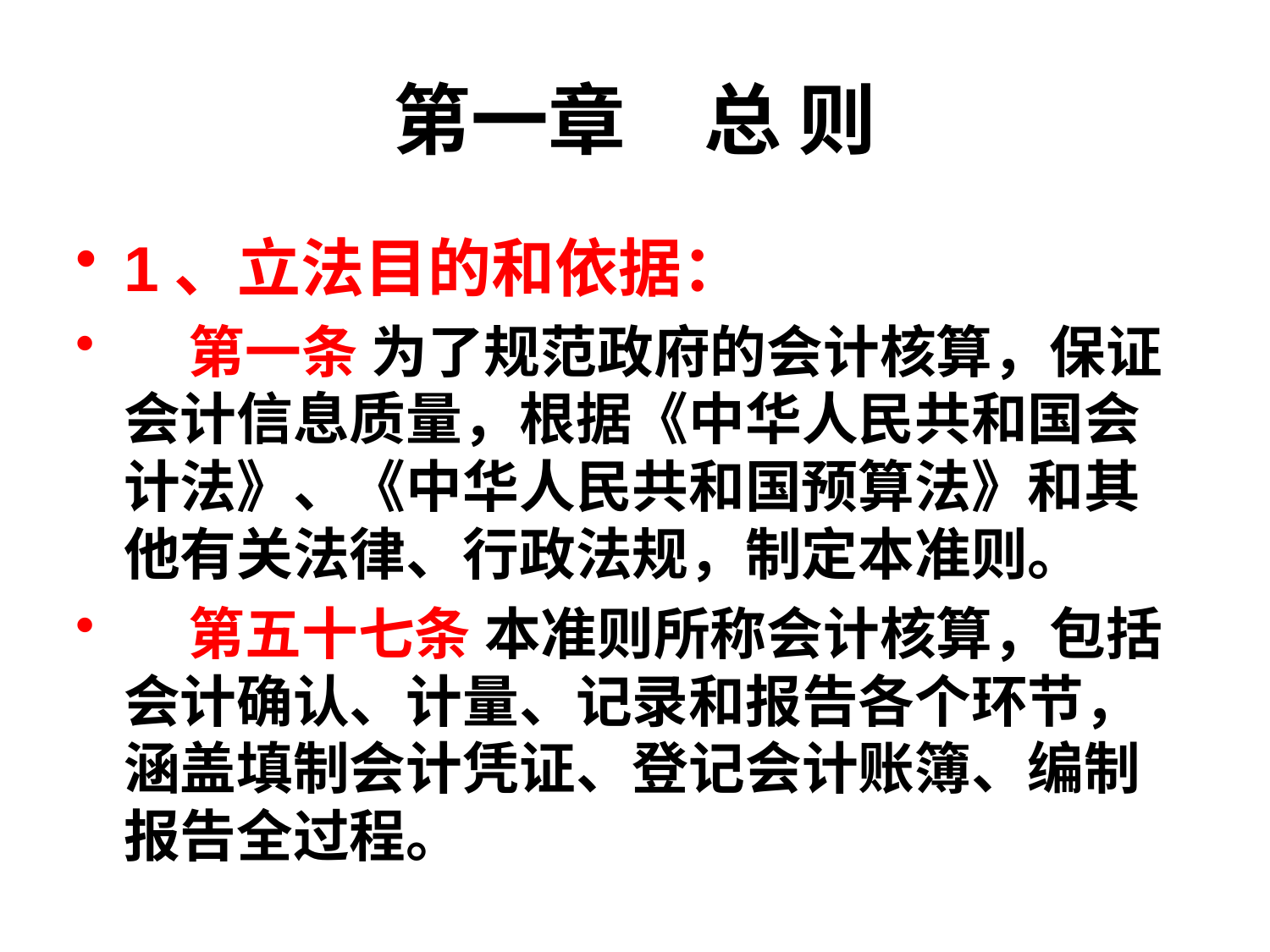

# 第一章　总 则
1、立法目的和依据：
    第一条 为了规范政府的会计核算，保证会计信息质量，根据《中华人民共和国会计法》、《中华人民共和国预算法》和其他有关法律、行政法规，制定本准则。
    第五十七条 本准则所称会计核算，包括会计确认、计量、记录和报告各个环节，涵盖填制会计凭证、登记会计账簿、编制报告全过程。